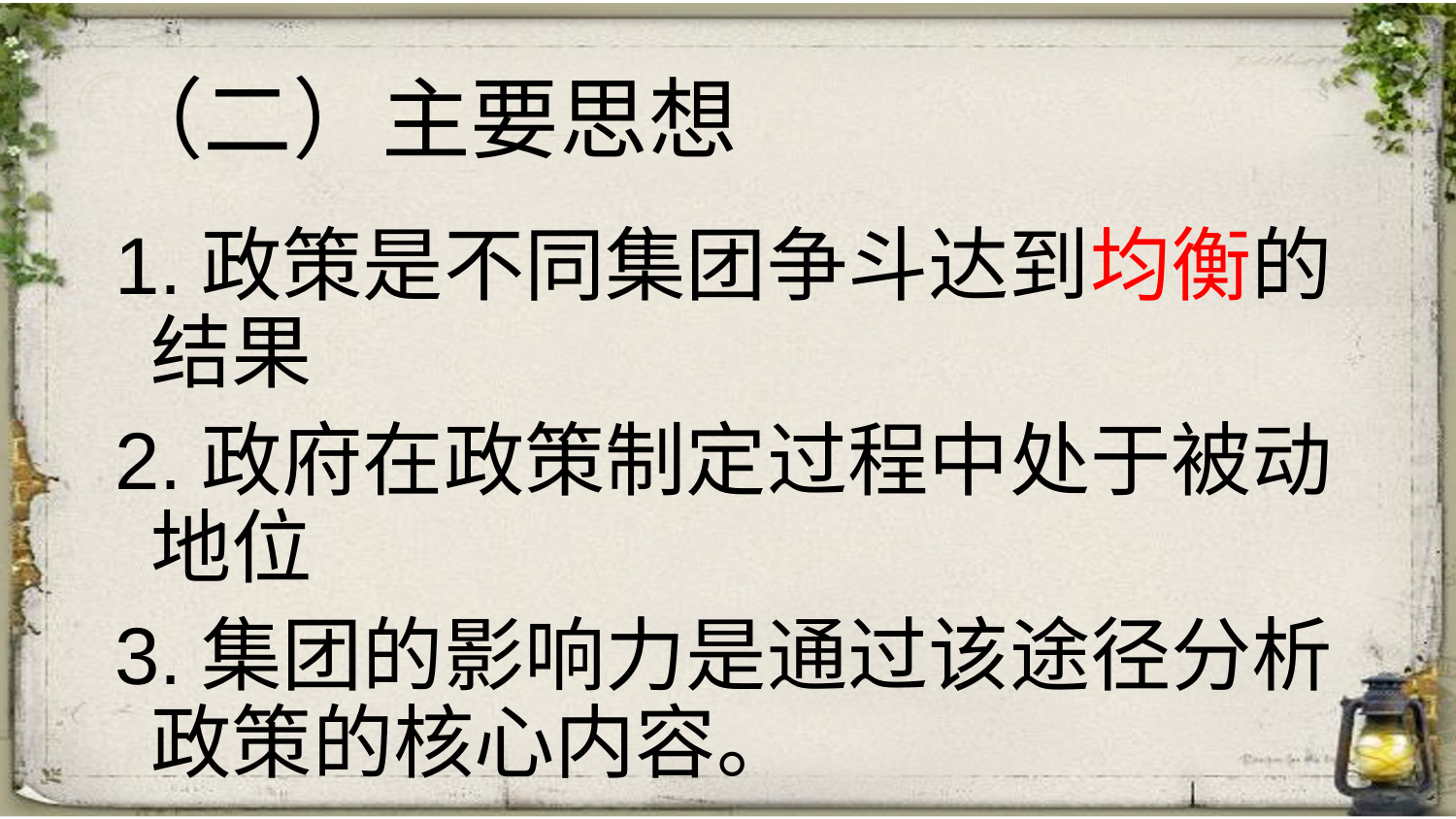

# （二）主要思想
1.政策是不同集团争斗达到均衡的结果
2.政府在政策制定过程中处于被动地位
3.集团的影响力是通过该途径分析政策的核心内容。